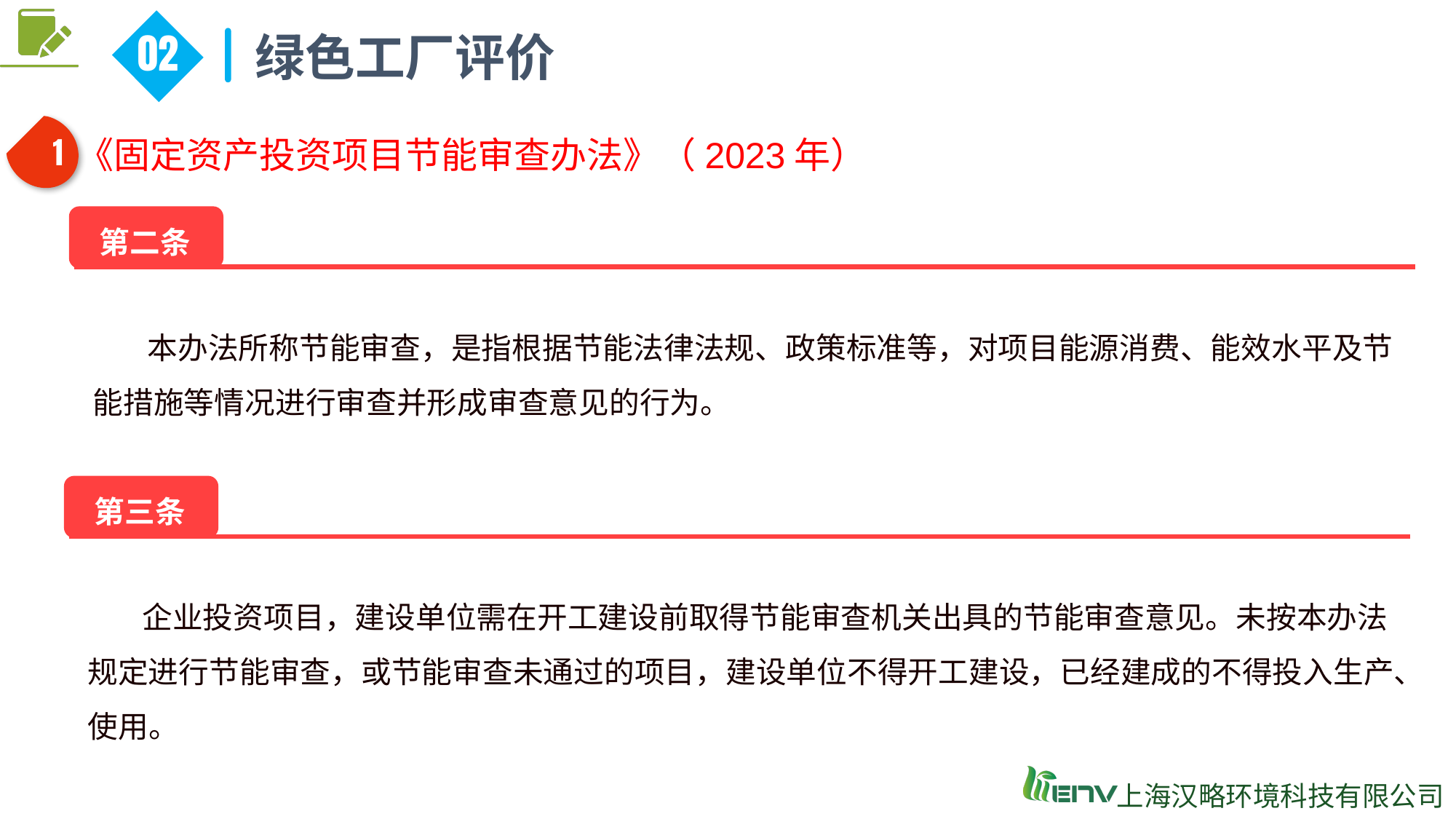

绿色工厂评价

02

   1
《固定资产投资项目节能审查办法》（2023年）

第二条
本办法所称节能审查，是指根据节能法律法规、政策标准等，对项目能源消费、能效水平及节能措施等情况进行审查并形成审查意见的行为。

第三条
企业投资项目，建设单位需在开工建设前取得节能审查机关出具的节能审查意见。未按本办法规定进行节能审查，或节能审查未通过的项目，建设单位不得开工建设，已经建成的不得投入生产、使用。